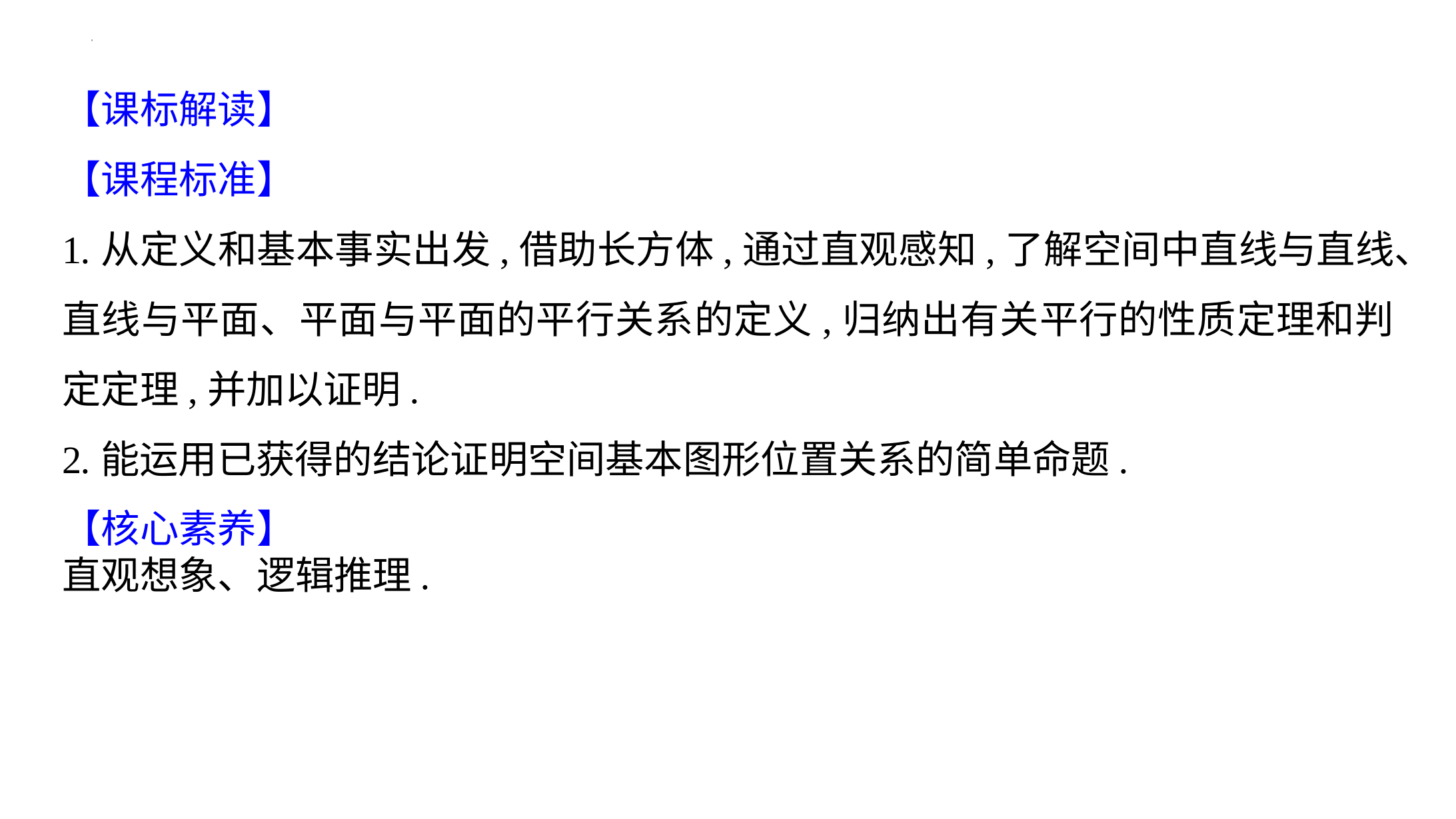

【课标解读】
【课程标准】
1.从定义和基本事实出发,借助长方体,通过直观感知,了解空间中直线与直线、直线与平面、平面与平面的平行关系的定义,归纳出有关平行的性质定理和判定定理,并加以证明.
2.能运用已获得的结论证明空间基本图形位置关系的简单命题.
【核心素养】
直观想象、逻辑推理.